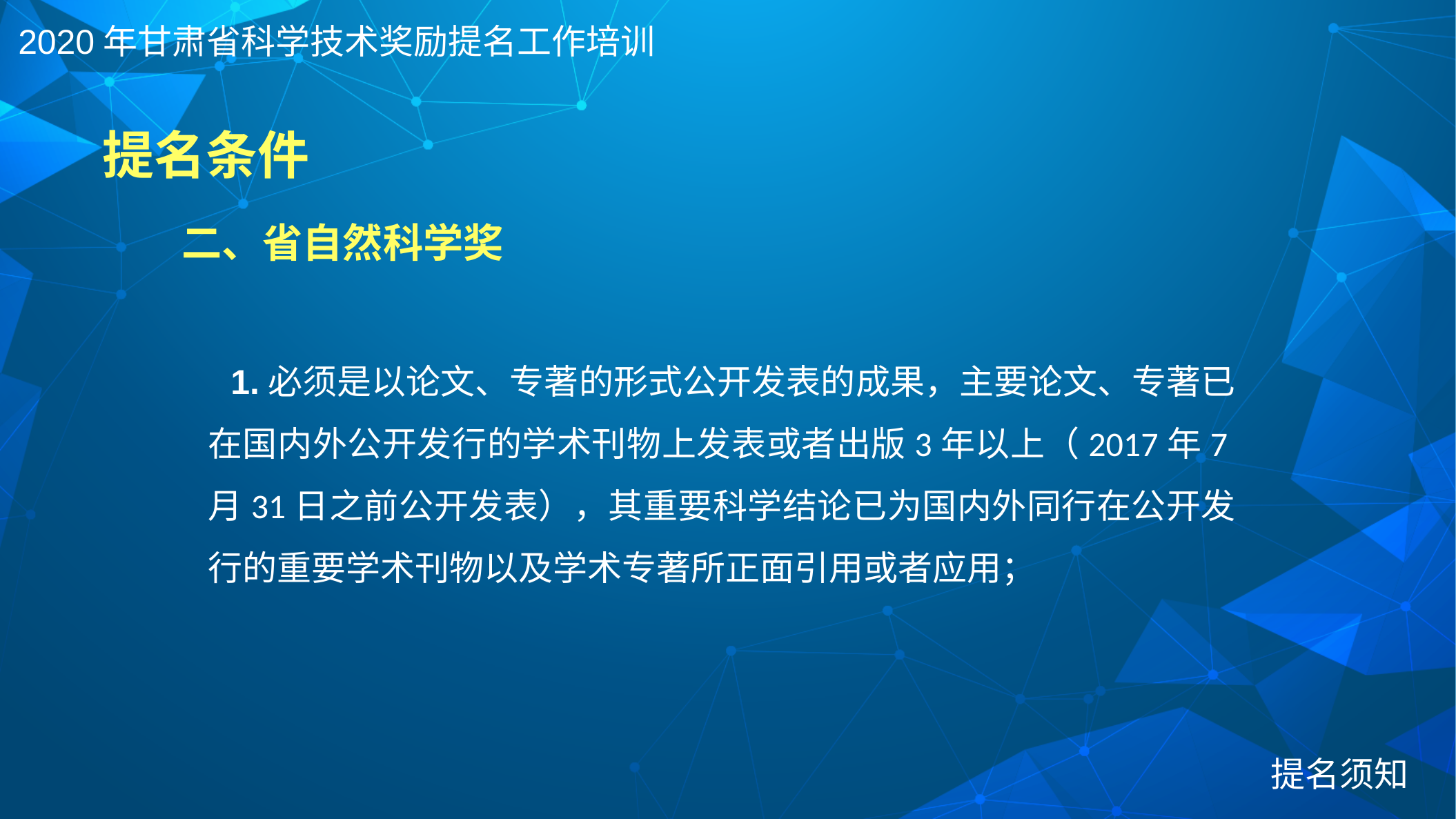

2020年甘肃省科学技术奖励提名工作培训
# 提名条件
二、省自然科学奖

     1.必须是以论文、专著的形式公开发表的成果，主要论文、专著已在国内外公开发行的学术刊物上发表或者出版3年以上（2017年7月31日之前公开发表），其重要科学结论已为国内外同行在公开发行的重要学术刊物以及学术专著所正面引用或者应用；
提名须知